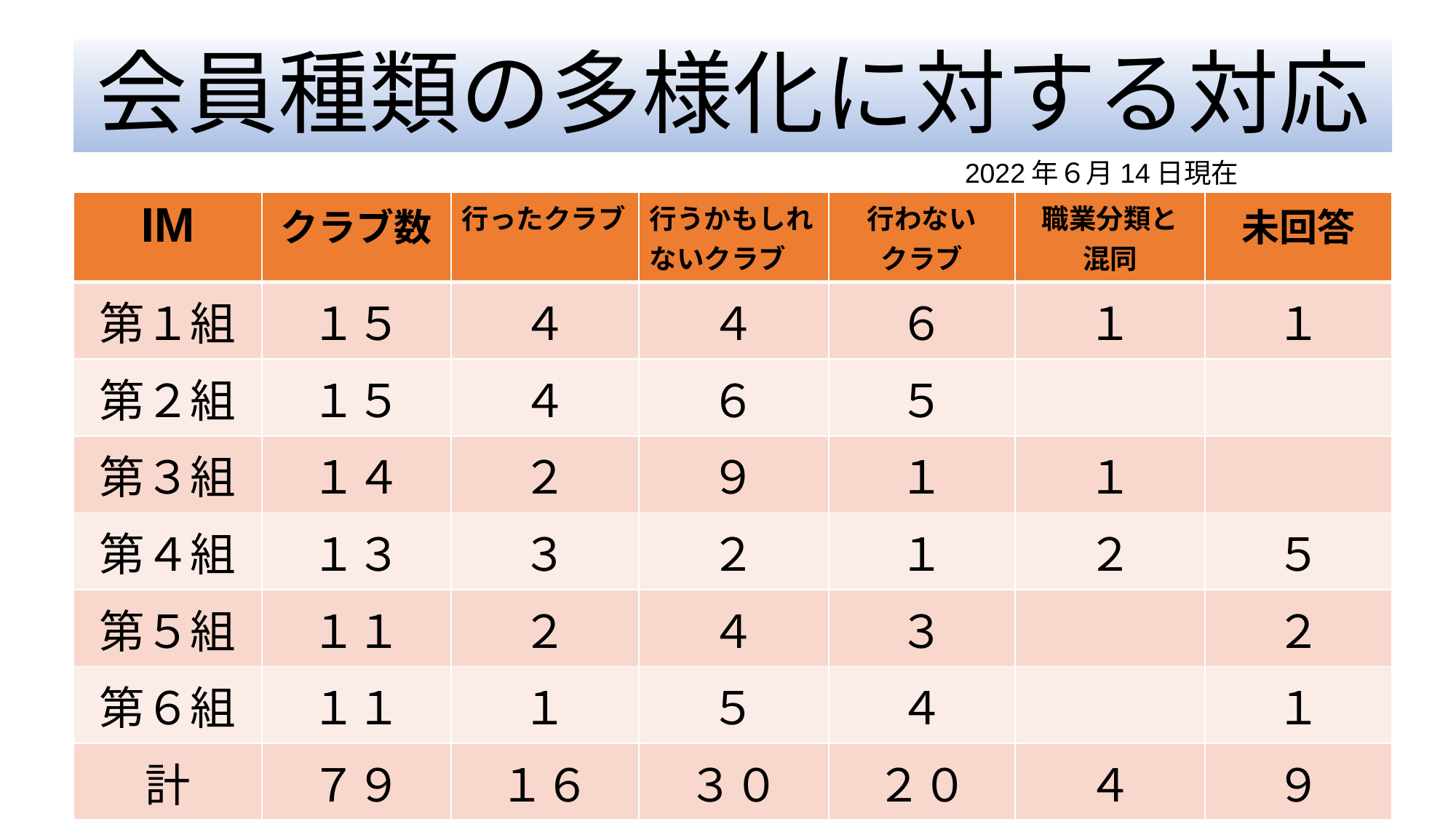

# 会員種類の多様化に対する対応
2022年６月14日現在
| IM | クラブ数 | 行ったクラブ | 行うかもしれないクラブ | 行わない クラブ | 職業分類と 混同 | 未回答 |
| --- | --- | --- | --- | --- | --- | --- |
| 第１組 | １５ | ４ | ４ | ６ | １ | １ |
| 第２組 | １５ | ４ | ６ | ５ |  |  |
| 第３組 | １４ | ２ | ９ | １ | １ |  |
| 第４組 | １３ | ３ | ２ | １ | ２ | ５ |
| 第５組 | １１ | ２ | ４ | ３ |  | ２ |
| 第６組 | １１ | １ | ５ | ４ |  | １ |
| 計 | ７９ | １６ | ３０ | ２０ | ４ | ９ |